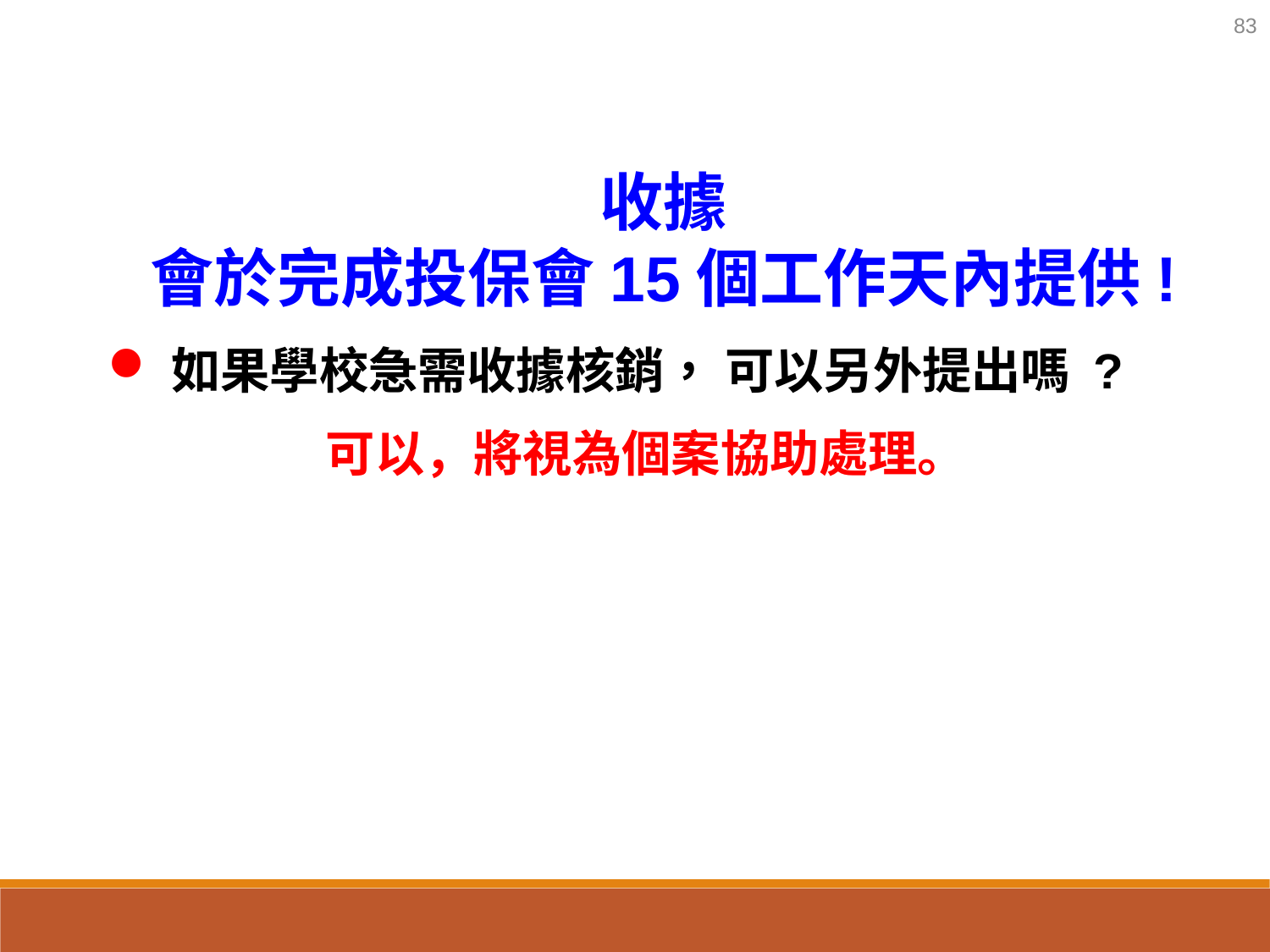

83
收據
會於完成投保會15個工作天內提供!

如果學校急需收據核銷， 可以另外提出嗎 ?
 可以，將視為個案協助處理。